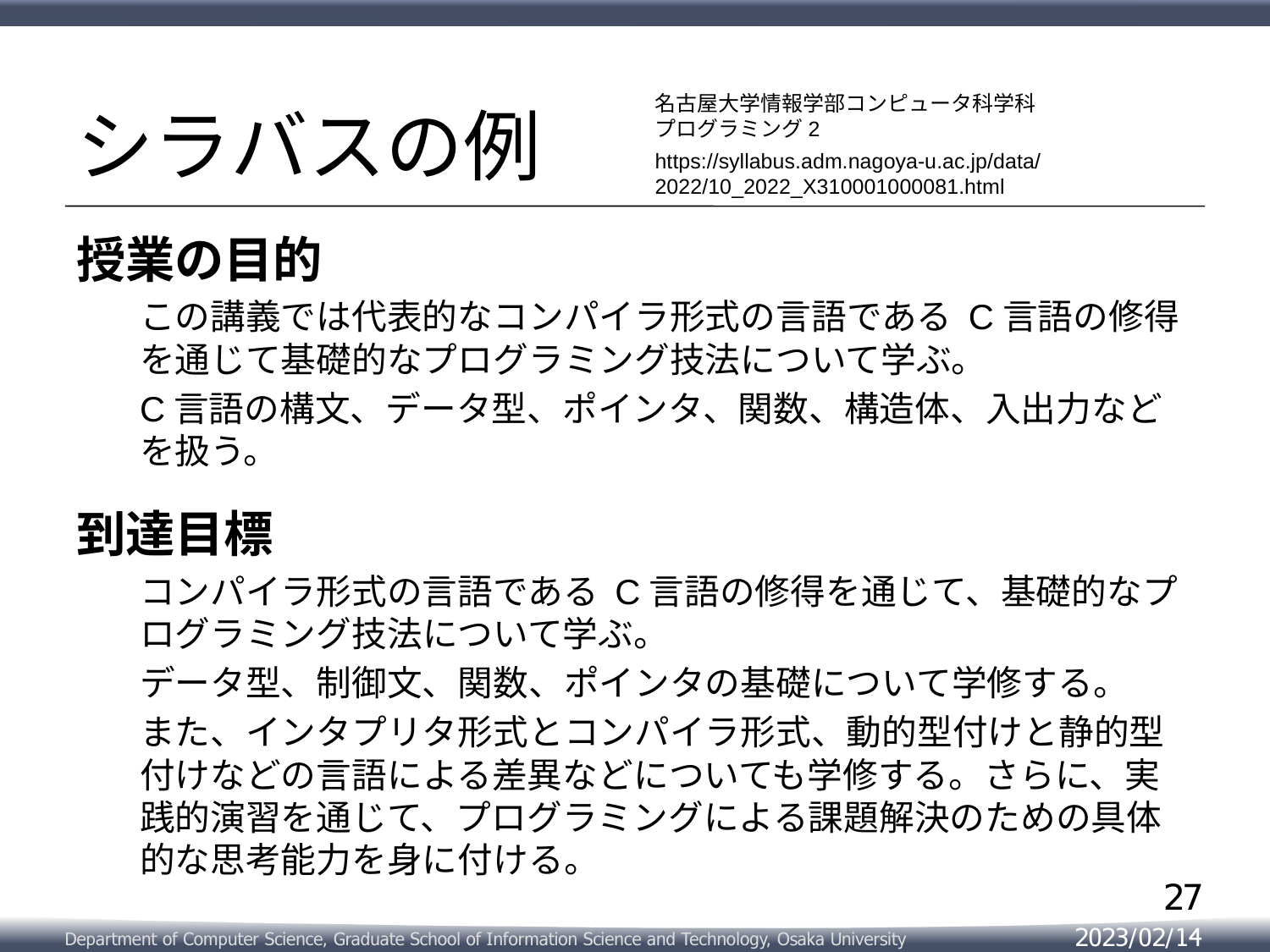

名古屋大学情報学部コンピュータ科学科
プログラミング2
# シラバスの例
https://syllabus.adm.nagoya-u.ac.jp/data/2022/10_2022_X310001000081.html
授業の目的
この講義では代表的なコンパイラ形式の言語である C言語の修得を通じて基礎的なプログラミング技法について学ぶ。
C言語の構文、データ型、ポインタ、関数、構造体、入出力などを扱う。
到達目標
コンパイラ形式の言語である C言語の修得を通じて、基礎的なプログラミング技法について学ぶ。
データ型、制御文、関数、ポインタの基礎について学修する。
また、インタプリタ形式とコンパイラ形式、動的型付けと静的型付けなどの言語による差異などについても学修する。さらに、実践的演習を通じて、プログラミングによる課題解決のための具体的な思考能力を身に付ける。
27
2023/02/14